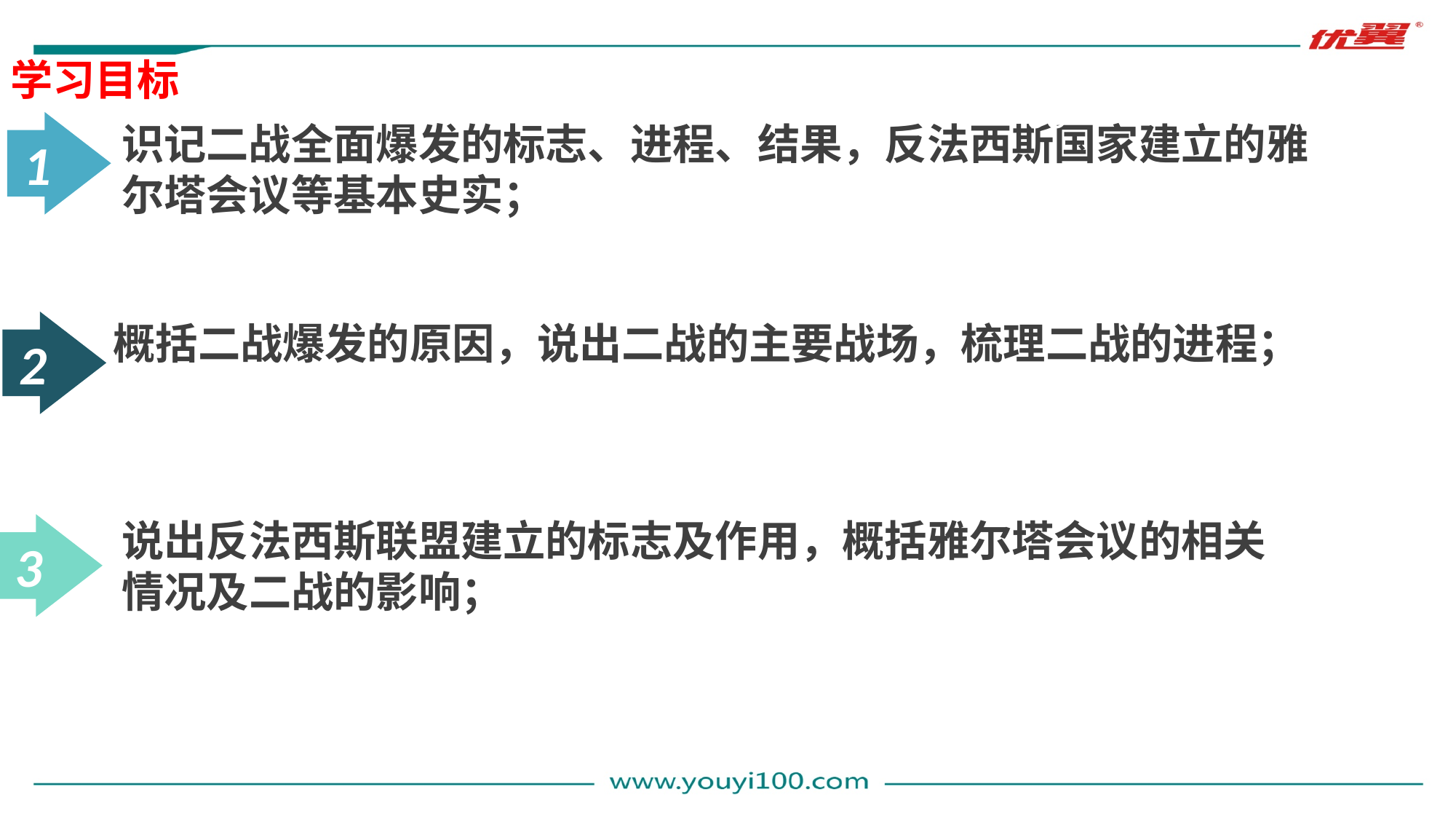

05-05
学习目标
1
识记二战全面爆发的标志、进程、结果，反法西斯国家建立的雅尔塔会议等基本史实；
1.
2
概括二战爆发的原因，说出二战的主要战场，梳理二战的进程；
说出反法西斯联盟建立的标志及作用，概括雅尔塔会议的相关情况及二战的影响；
3
3